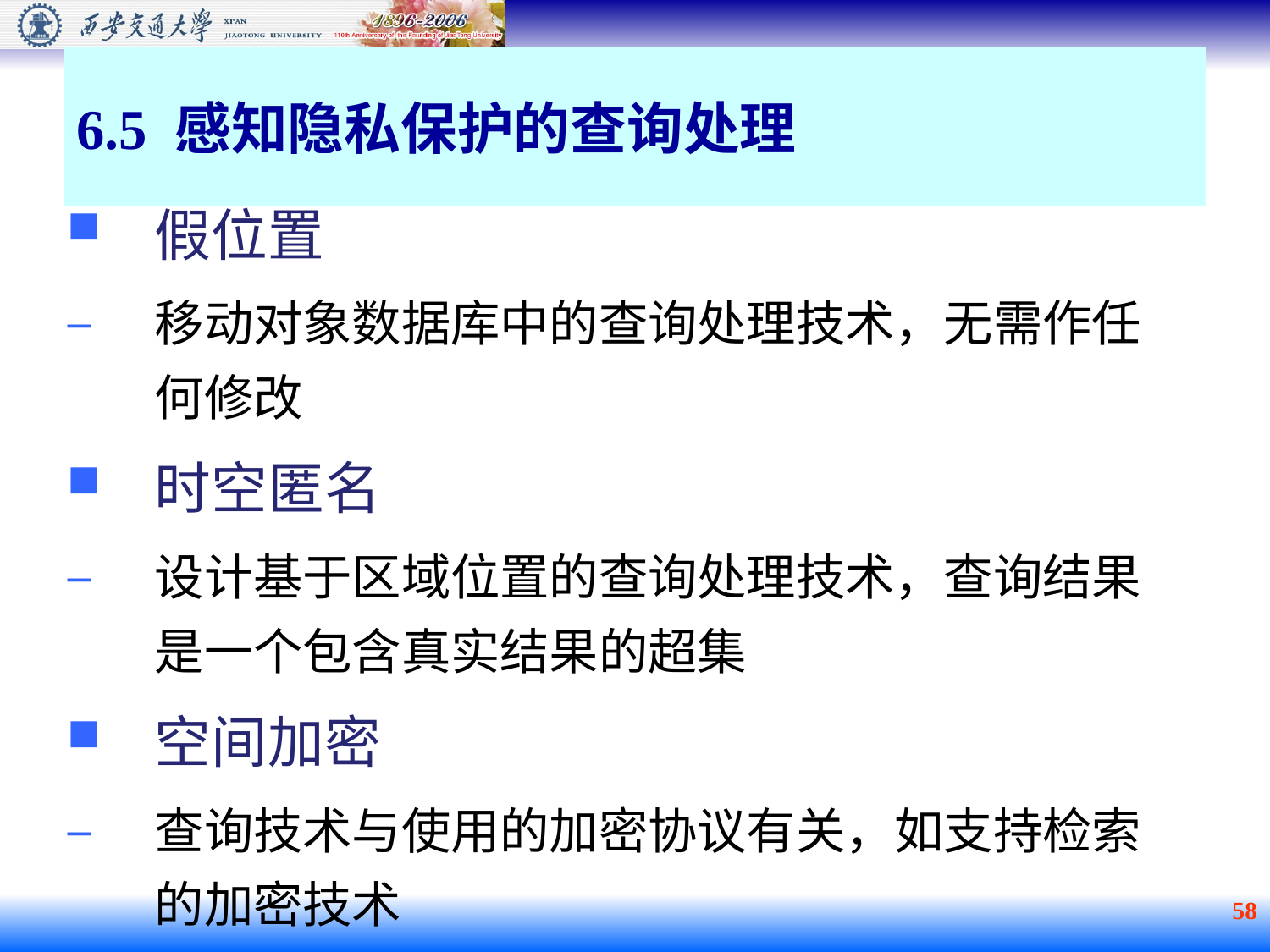

# 6.5 感知隐私保护的查询处理
假位置
移动对象数据库中的查询处理技术，无需作任何修改
时空匿名
设计基于区域位置的查询处理技术，查询结果是一个包含真实结果的超集
空间加密
查询技术与使用的加密协议有关，如支持检索的加密技术
 58